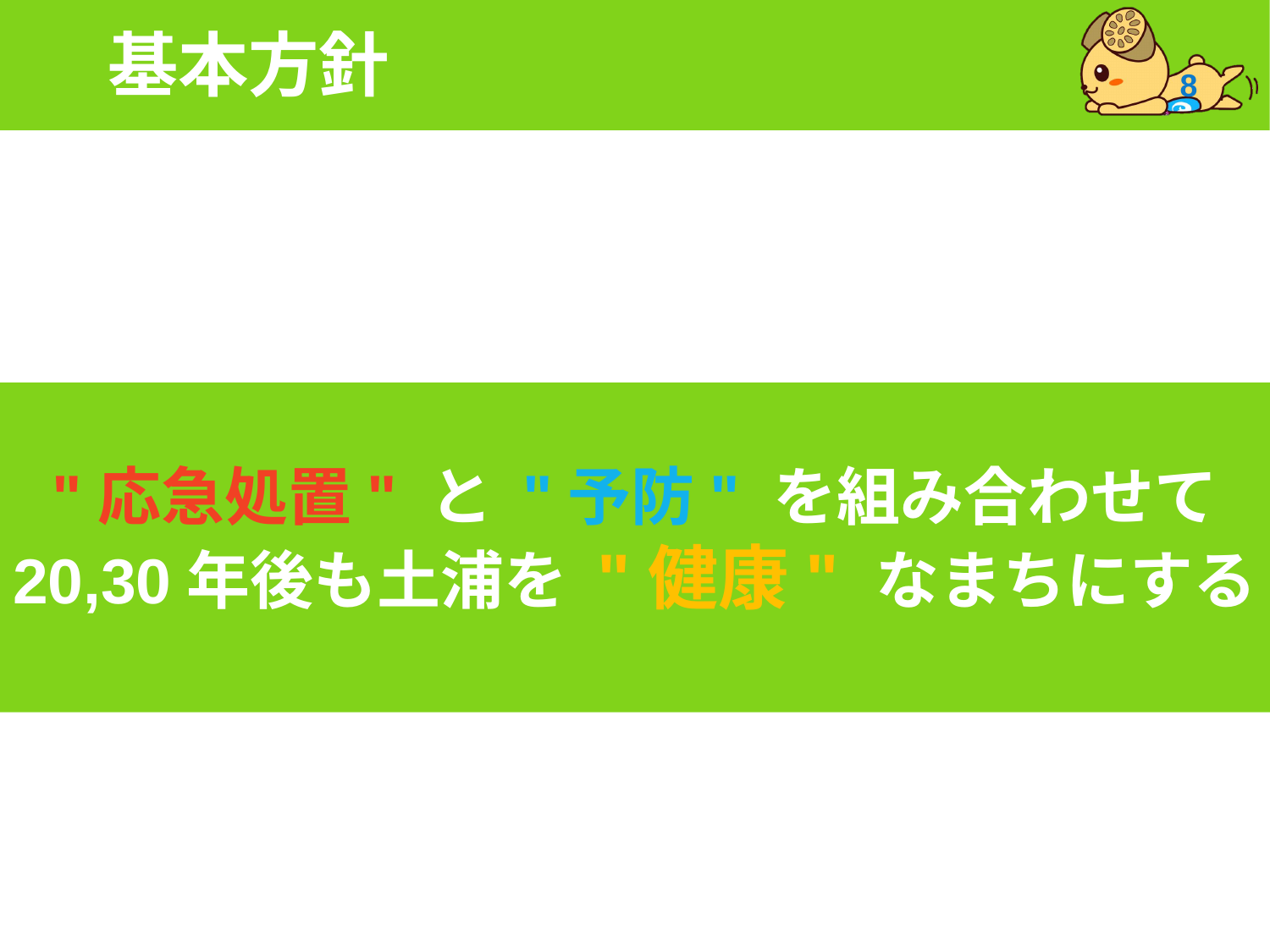

# 基本方針
8

"応急処置" と "予防" を組み合わせて
20,30年後も土浦を "健康" なまちにする